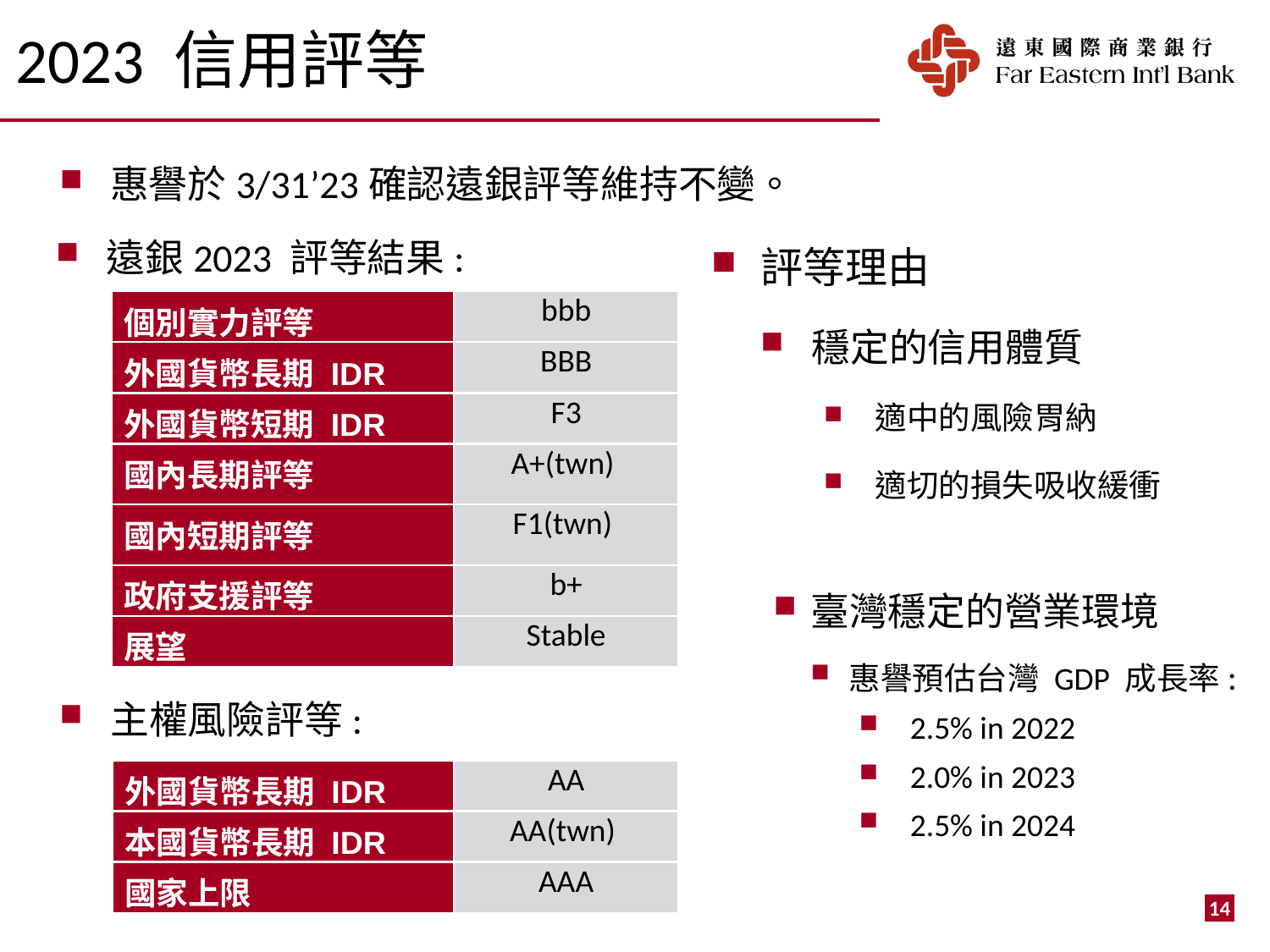

2023 信用評等
惠譽於3/31’23確認遠銀評等維持不變。
遠銀2023 評等結果:
評等理由
穩定的信用體質
適中的風險胃納
適切的損失吸收緩衝

臺灣穩定的營業環境
惠譽預估台灣 GDP 成長率:
2.5% in 2022
2.0% in 2023
2.5% in 2024
| 個別實力評等 | bbb |
| --- | --- |
| 外國貨幣長期 IDR | BBB |
| 外國貨幣短期 IDR | F3 |
| 國內長期評等 | A+(twn) |
| 國內短期評等 | F1(twn) |
| 政府支援評等 | b+ |
| 展望 | Stable |
主權風險評等:
| 外國貨幣長期 IDR | AA |
| --- | --- |
| 本國貨幣長期 IDR | AA(twn) |
| 國家上限 | AAA |